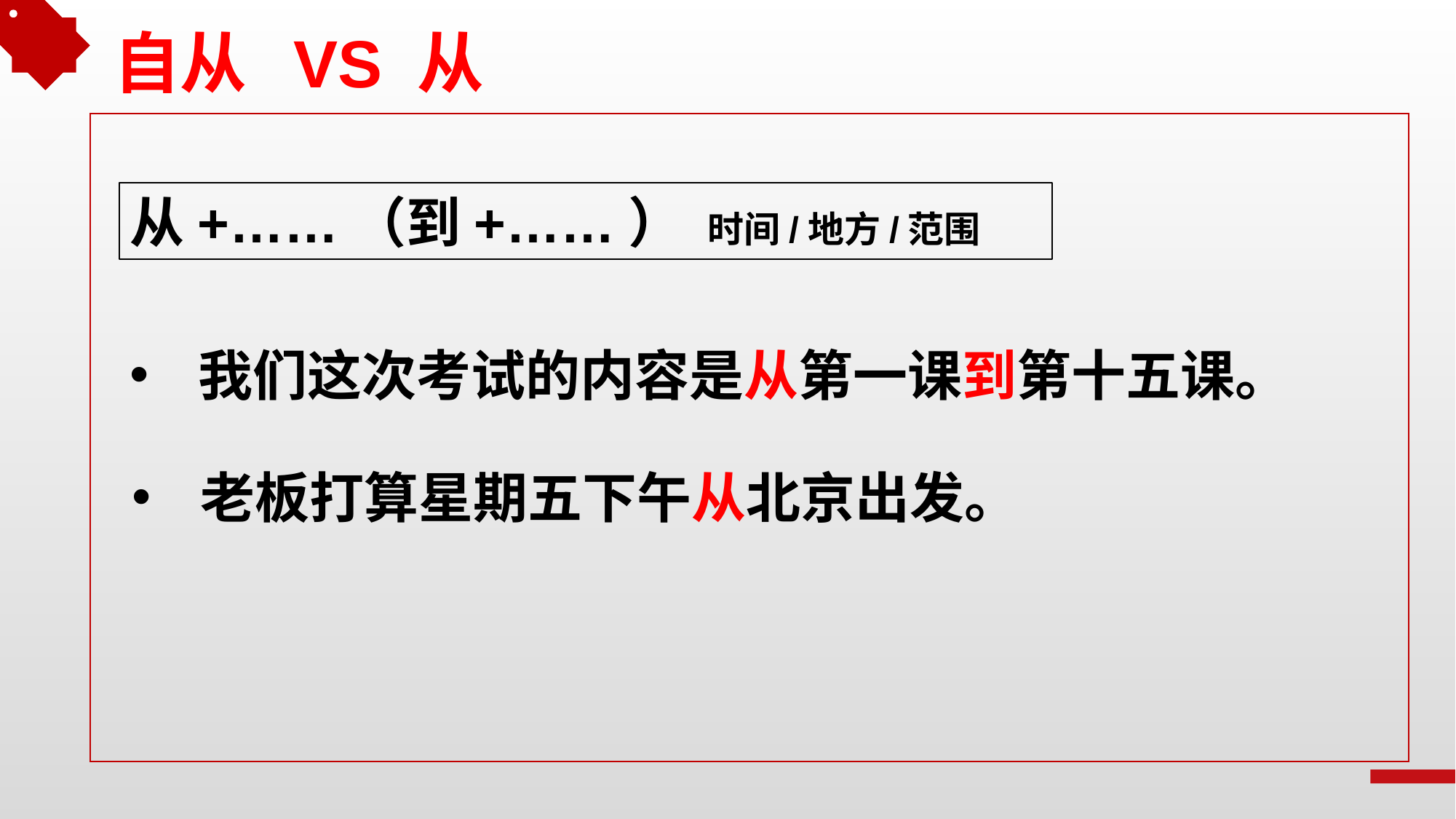

自从  VS 从

从+……（到+……）  时间/地方/范围
我们这次考试的内容是从第一课到第十五课。
老板打算星期五下午从北京出发。